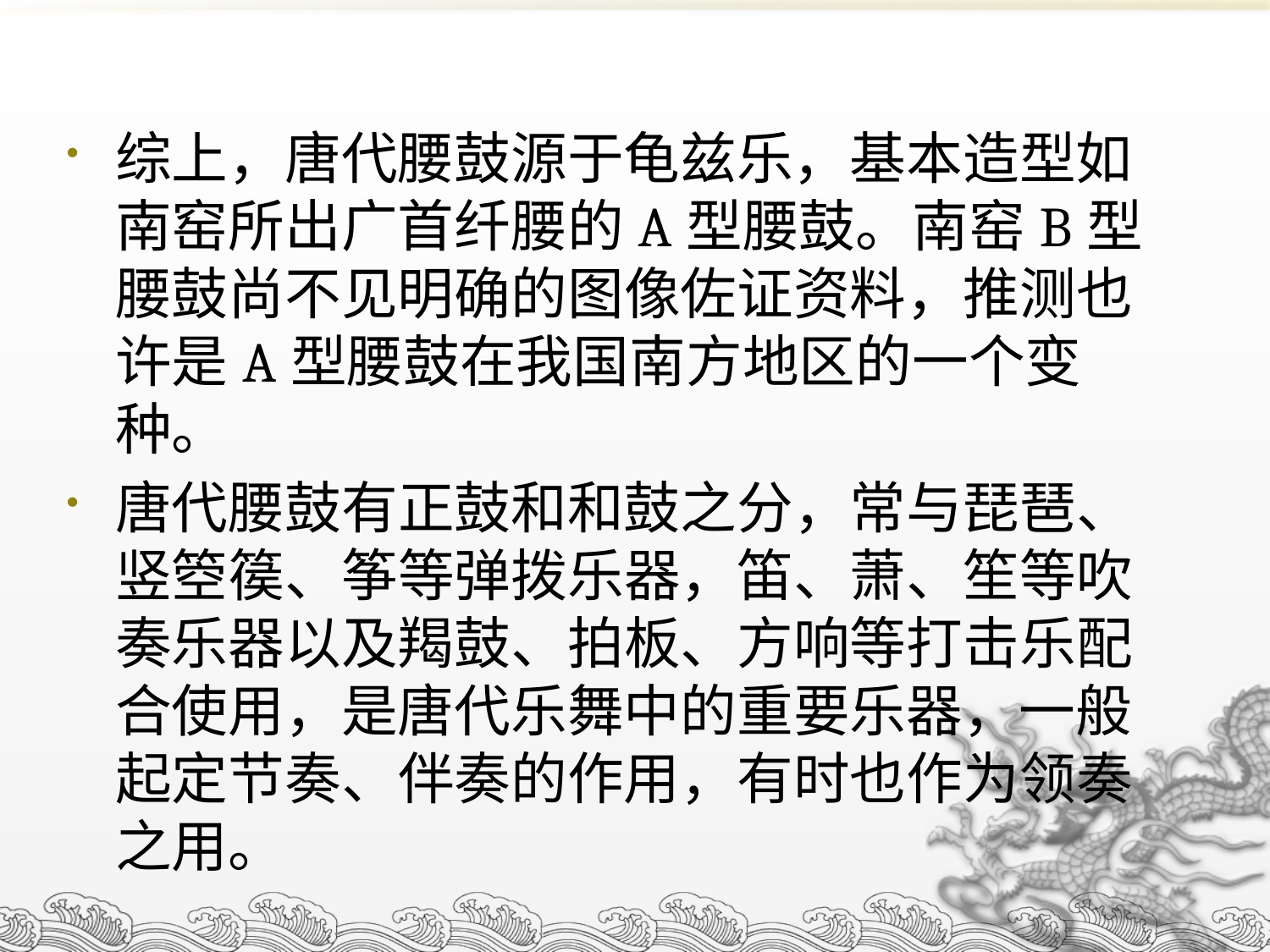

#
综上，唐代腰鼓源于龟兹乐，基本造型如南窑所出广首纤腰的A型腰鼓。南窑B型腰鼓尚不见明确的图像佐证资料，推测也许是A型腰鼓在我国南方地区的一个变种。
唐代腰鼓有正鼓和和鼓之分，常与琵琶、竖箜篌、筝等弹拨乐器，笛、萧、笙等吹奏乐器以及羯鼓、拍板、方响等打击乐配合使用，是唐代乐舞中的重要乐器，一般起定节奏、伴奏的作用，有时也作为领奏之用。